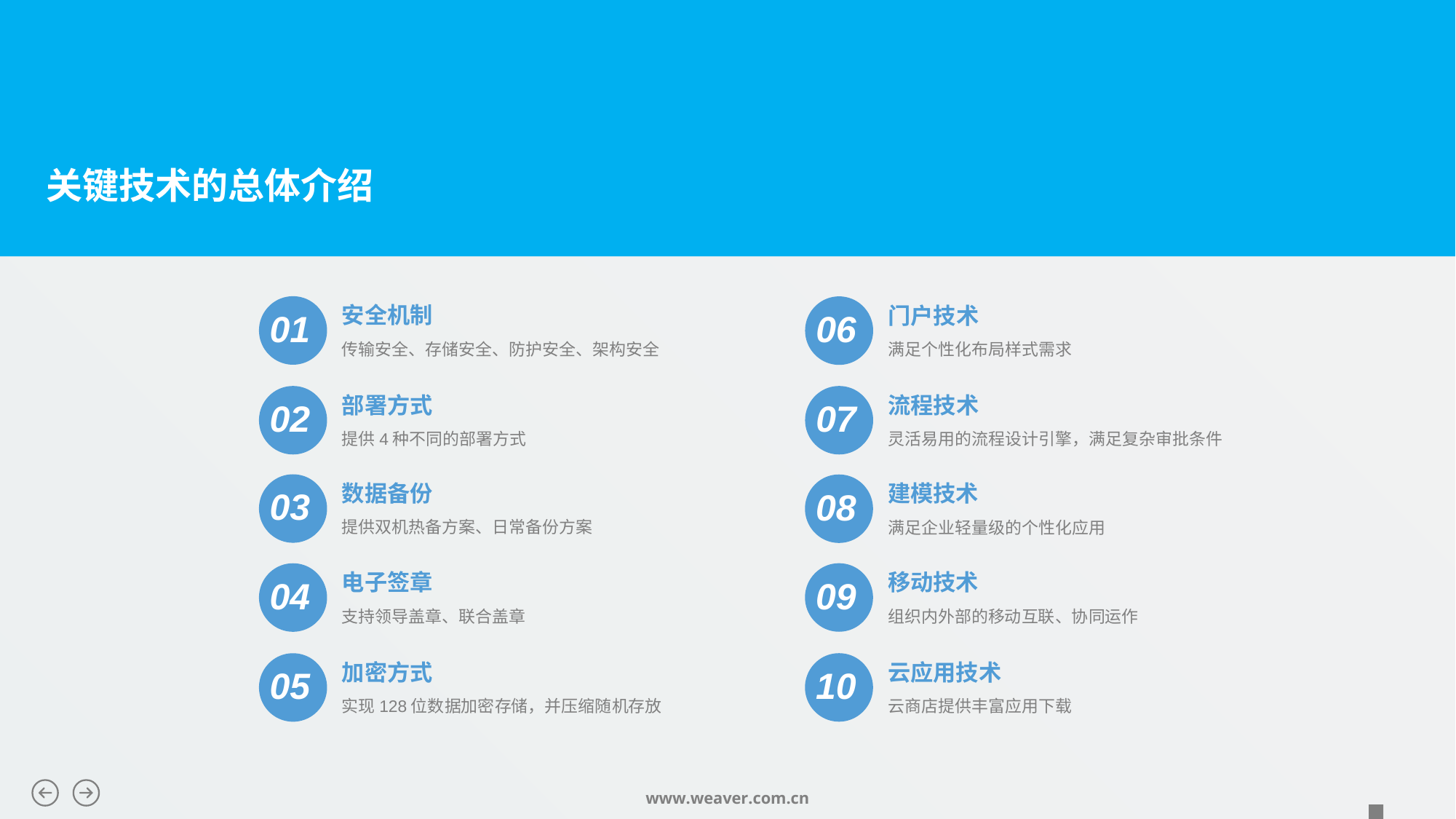

关键技术的总体介绍
安全机制

01
传输安全、存储安全、防护安全、架构安全
门户技术

06
满足个性化布局样式需求
部署方式

02
提供4种不同的部署方式
流程技术

07
灵活易用的流程设计引擎，满足复杂审批条件
数据备份

03
提供双机热备方案、日常备份方案
建模技术

08
满足企业轻量级的个性化应用
移动技术

09
组织内外部的移动互联、协同运作
电子签章

04
支持领导盖章、联合盖章
云应用技术

10
云商店提供丰富应用下载
加密方式

05
实现128位数据加密存储，并压缩随机存放